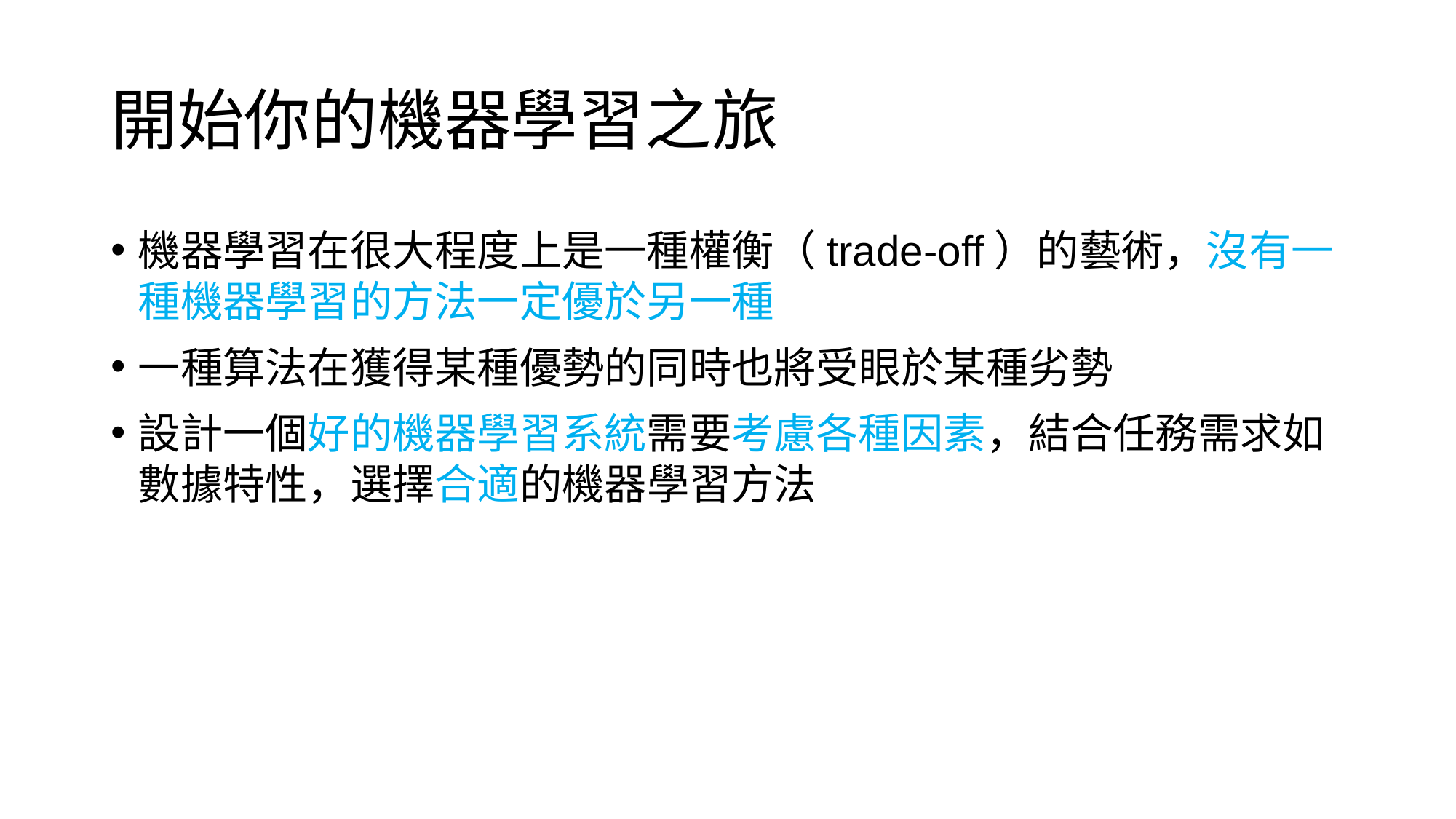

# 開始你的機器學習之旅
機器學習在很大程度上是一種權衡（trade-off）的藝術，沒有一種機器學習的方法一定優於另一種
一種算法在獲得某種優勢的同時也將受眼於某種劣勢
設計一個好的機器學習系統需要考慮各種因素，結合任務需求如數據特性，選擇合適的機器學習方法